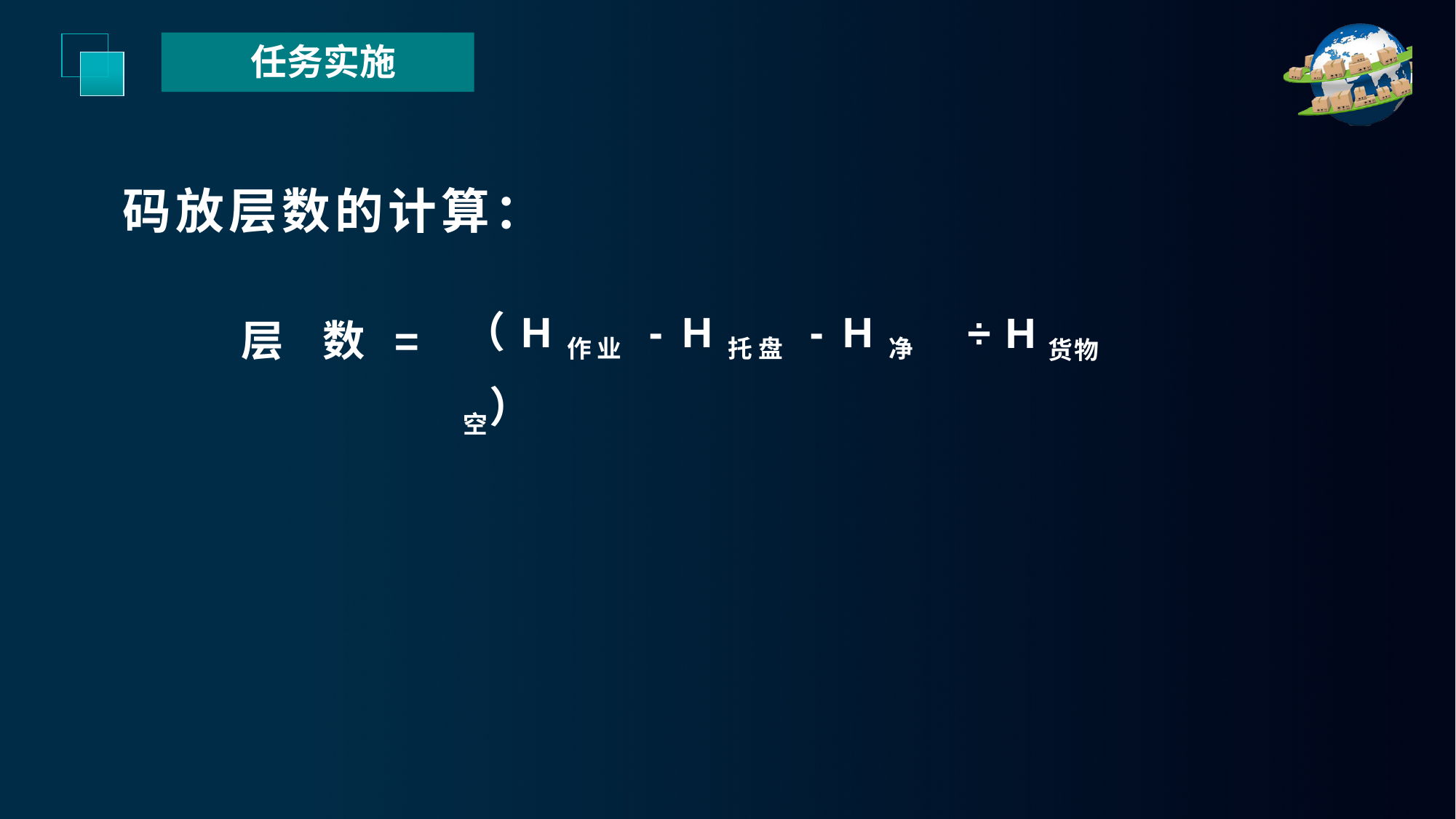

任务实施
码放层数的计算：
层    数  =
（H作业 - H托盘 - H净空）
 ÷ H货物
延时符